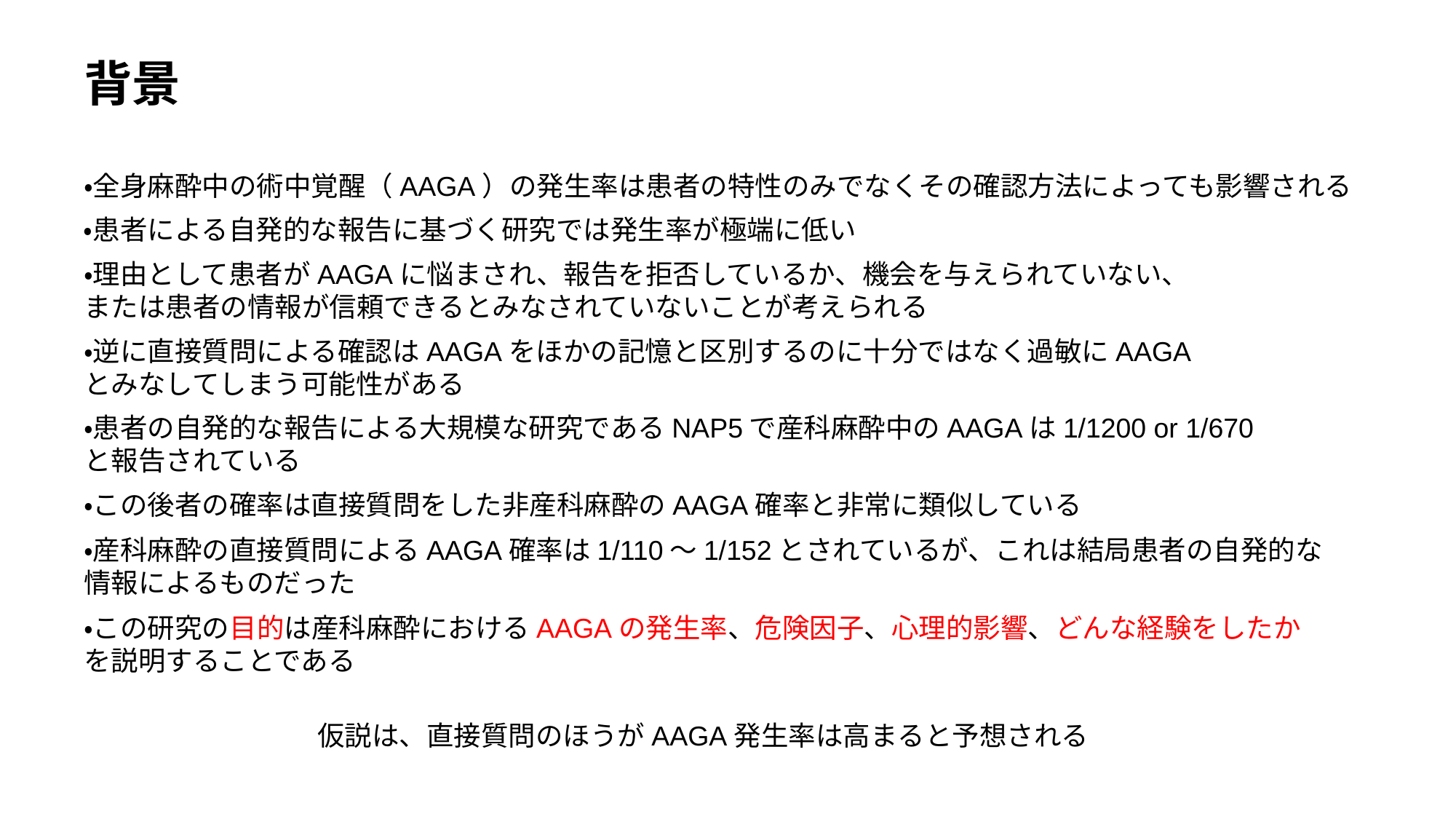

背景
・全身麻酔中の術中覚醒（AAGA）の発生率は患者の特性のみでなくその確認方法によっても影響される
・患者による自発的な報告に基づく研究では発生率が極端に低い
・理由として患者がAAGAに悩まされ、報告を拒否しているか、機会を与えられていない、または患者の情報が信頼できるとみなされていないことが考えられる
・逆に直接質問による確認はAAGAをほかの記憶と区別するのに十分ではなく過敏にAAGAとみなしてしまう可能性がある
・患者の自発的な報告による大規模な研究であるNAP5で産科麻酔中のAAGAは1/1200 or 1/670と報告されている
・この後者の確率は直接質問をした非産科麻酔のAAGA確率と非常に類似している
・産科麻酔の直接質問によるAAGA確率は1/110～1/152とされているが、これは結局患者の自発的な情報によるものだった
・この研究の目的は産科麻酔におけるAAGAの発生率、危険因子、心理的影響、どんな経験をしたかを説明することである
仮説は、直接質問のほうがAAGA発生率は高まると予想される